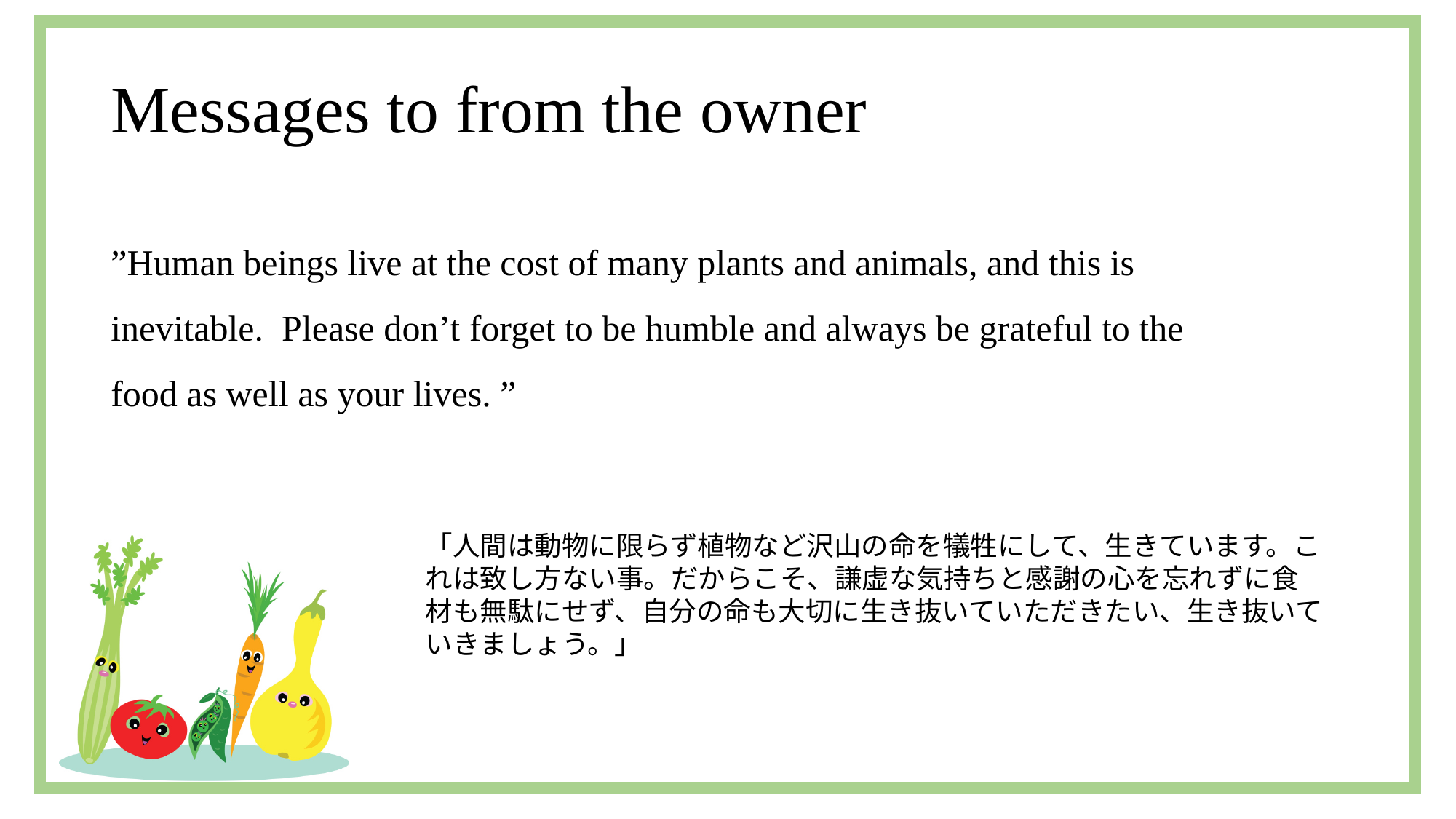

# Messages to from the owner
”Human beings live at the cost of many plants and animals, and this is inevitable.  Please don’t forget to be humble and always be grateful to the food as well as your lives. ”
「人間は動物に限らず植物など沢山の命を犠牲にして、生きています。これは致し方ない事。だからこそ、謙虚な気持ちと感謝の心を忘れずに食材も無駄にせず、自分の命も大切に生き抜いていただきたい、生き抜いていきましょう。」